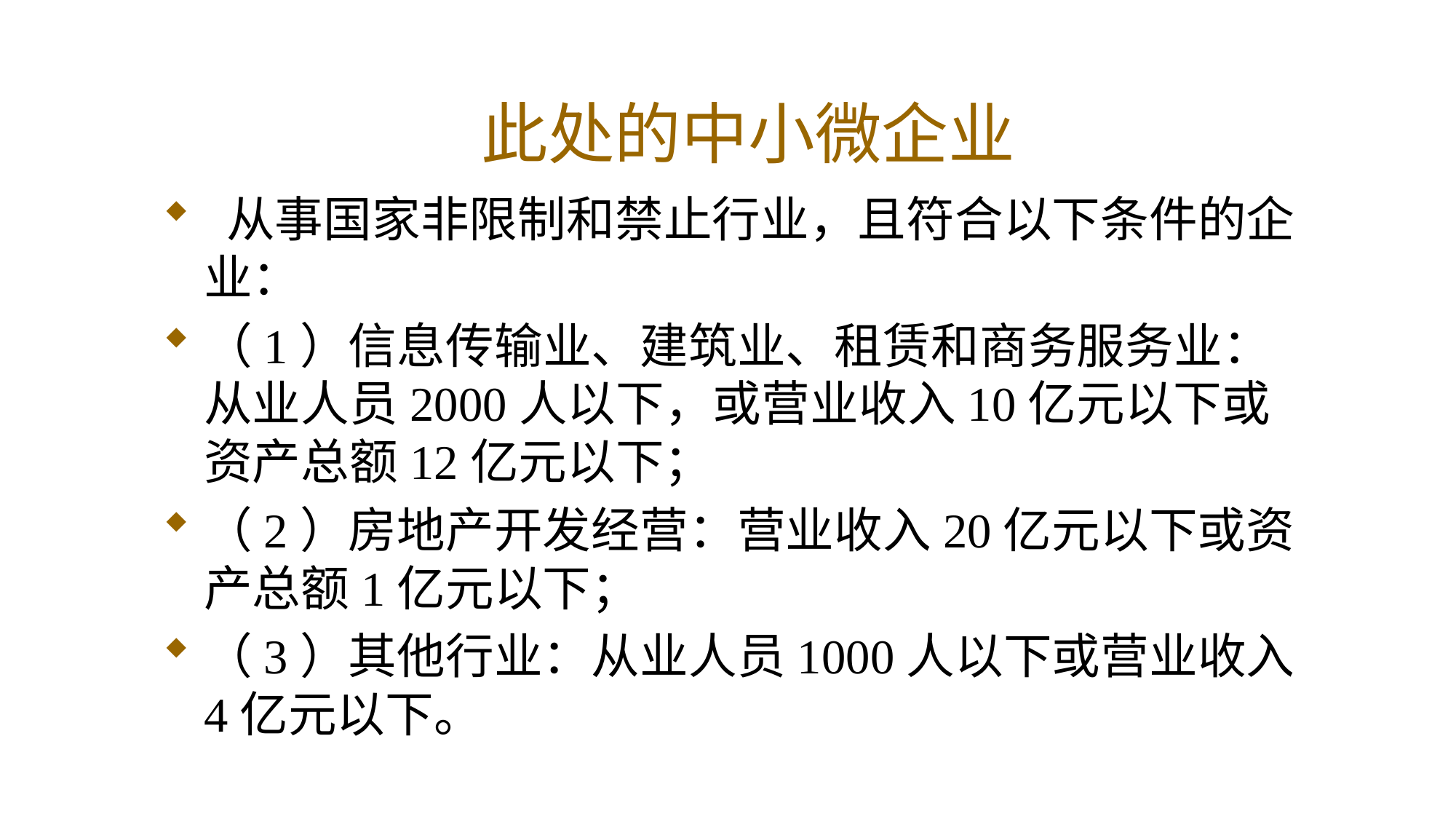

# 此处的中小微企业
 从事国家非限制和禁止行业，且符合以下条件的企业：
（1）信息传输业、建筑业、租赁和商务服务业：从业人员2000人以下，或营业收入10亿元以下或资产总额12亿元以下；
（2）房地产开发经营：营业收入20亿元以下或资产总额1亿元以下；
（3）其他行业：从业人员1000人以下或营业收入4亿元以下。